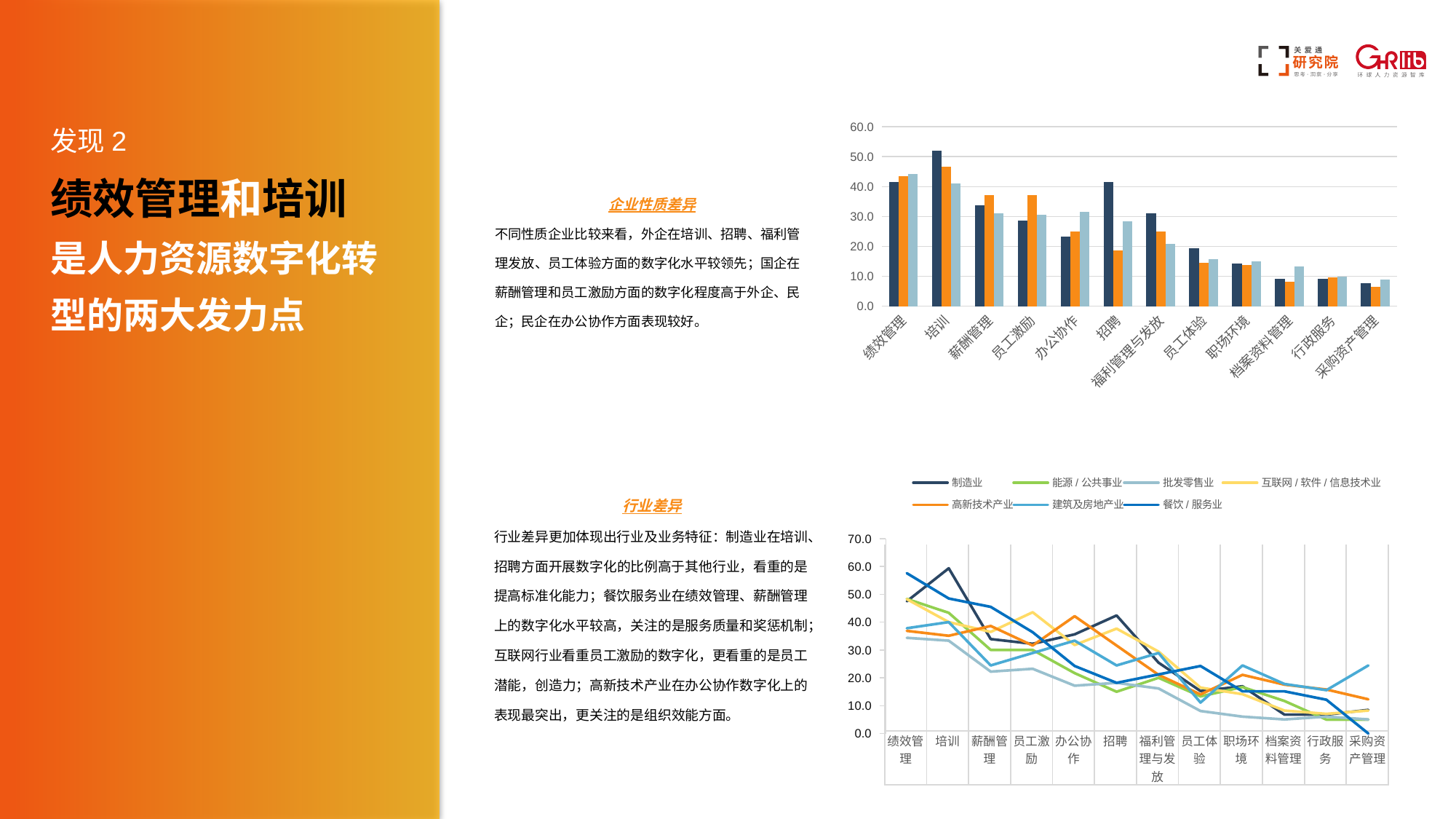

发现2
绩效管理和培训
是人力资源数字化转型的两大发力点

### Chart

| Category | 外企 | 国企 | 民企 |
|---|---|---|---|
| 绩效管理 | 41.5584415584416 | 43.5483870967742 | 44.1747572815534 |
| 培训 | 51.9480519480519 | 46.7741935483871 | 41.0194174757282 |
| 薪酬管理 | 33.7662337662338 | 37.0967741935484 | 31.0679611650485 |
| 员工激励 | 28.5714285714286 | 37.0967741935484 | 30.5825242718447 |
| 办公协作 | 23.3766233766234 | 25.0 | 31.5533980582524 |
| 招聘 | 41.5584415584416 | 18.5483870967742 | 28.3980582524272 |
| 福利管理与发放 | 31.1688311688312 | 25.0 | 20.873786407767 |
| 员工体验 | 19.4805194805195 | 14.5161290322581 | 15.7766990291262 |
| 职场环境 | 14.2857142857143 | 13.7096774193548 | 15.0485436893204 |
| 档案资料管理 | 9.09090909090909 | 8.06451612903226 | 13.3495145631068 |
| 行政服务 | 9.09090909090909 | 9.67741935483871 | 9.95145631067961 |
| 采购资产管理 | 7.79220779220779 | 6.45161290322581 | 8.98058252427185 |
企业性质差异
不同性质企业比较来看，外企在培训、招聘、福利管理发放、员工体验方面的数字化水平较领先；国企在薪酬管理和员工激励方面的数字化程度高于外企、民企；民企在办公协作方面表现较好。

### Chart

| Category | 制造业 | 能源/公共事业 | 批发零售业 | 互联网/软件/信息技术业 | 高新技术产业 | 建筑及房地产业 | 餐饮/服务业 |
|---|---|---|---|---|---|---|---|
| 绩效管理 | 47.4576271186441 | 48.3333333333333 | 34.3434343434343 | 48.2352941176471 | 36.8421052631579 | 37.7777777777778 | 57.5757575757576 |
| 培训 | 59.3220338983051 | 43.3333333333333 | 33.3333333333333 | 40.0 | 35.0877192982456 | 40.0 | 48.4848484848485 |
| 薪酬管理 | 33.8983050847458 | 30.0 | 22.2222222222222 | 36.4705882352941 | 38.5964912280702 | 24.4444444444444 | 45.4545454545455 |
| 员工激励 | 32.2033898305085 | 30.0 | 23.2323232323232 | 43.5294117647059 | 31.5789473684211 | 28.8888888888889 | 36.3636363636364 |
| 办公协作 | 35.5932203389831 | 21.6666666666667 | 17.1717171717172 | 31.7647058823529 | 42.1052631578947 | 33.3333333333333 | 24.2424242424242 |
| 招聘 | 42.3728813559322 | 15.0 | 18.1818181818182 | 37.6470588235294 | 31.5789473684211 | 24.4444444444444 | 18.1818181818182 |
| 福利管理与发放 | 25.4237288135593 | 20.0 | 16.1616161616162 | 29.4117647058824 | 21.0526315789474 | 28.8888888888889 | 21.2121212121212 |
| 员工体验 | 15.2542372881356 | 13.3333333333333 | 8.08080808080808 | 16.4705882352941 | 14.0350877192982 | 11.1111111111111 | 24.2424242424242 |
| 职场环境 | 16.9491525423729 | 16.6666666666667 | 6.06060606060606 | 14.1176470588235 | 21.0526315789474 | 24.4444444444444 | 15.1515151515152 |
| 档案资料管理 | 6.77966101694915 | 11.6666666666667 | 5.05050505050505 | 8.23529411764706 | 17.5438596491228 | 17.7777777777778 | 15.1515151515152 |
| 行政服务 | 6.77966101694915 | 5.0 | 6.06060606060606 | 7.05882352941176 | 15.7894736842105 | 15.5555555555556 | 12.1212121212121 |
| 采购资产管理 | 8.47457627118644 | 5.0 | 5.05050505050505 | 8.23529411764706 | 12.280701754386 | 24.4444444444444 | 0.0 |
行业差异
行业差异更加体现出行业及业务特征：制造业在培训、招聘方面开展数字化的比例高于其他行业，看重的是提高标准化能力；餐饮服务业在绩效管理、薪酬管理上的数字化水平较高，关注的是服务质量和奖惩机制；互联网行业看重员工激励的数字化，更看重的是员工潜能，创造力；高新技术产业在办公协作数字化上的表现最突出，更关注的是组织效能方面。
|  |  |  |  |  |  |  |  |  |  |  |  |
| --- | --- | --- | --- | --- | --- | --- | --- | --- | --- | --- | --- |
| 绩效管理 | 培训 | 薪酬管理 | 员工激励 | 办公协作 | 招聘 | 福利管理与发放 | 员工体验 | 职场环境 | 档案资料管理 | 行政服务 | 采购资产管理 |
16